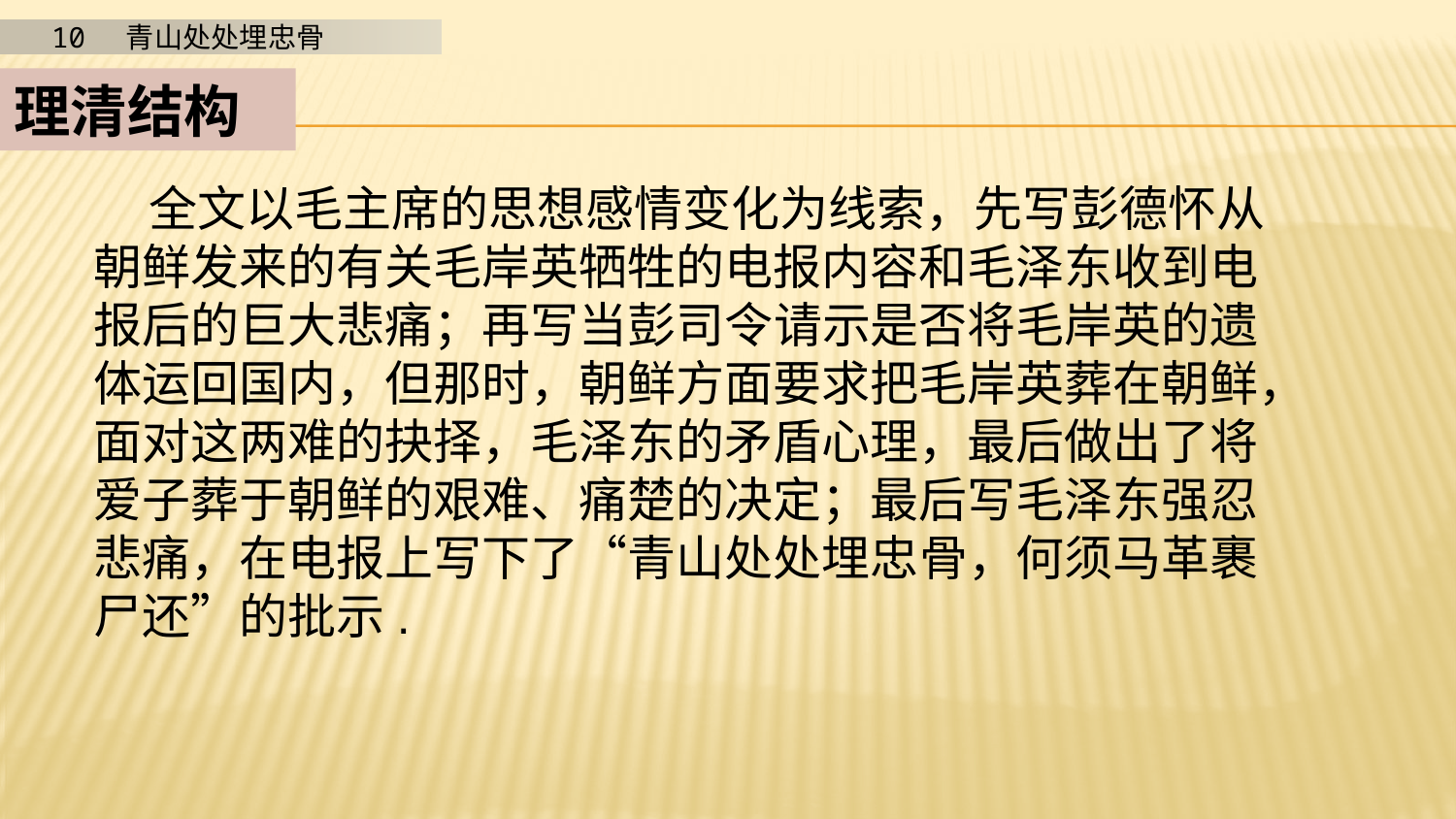

理清结构
    全文以毛主席的思想感情变化为线索，先写彭德怀从朝鲜发来的有关毛岸英牺牲的电报内容和毛泽东收到电报后的巨大悲痛；再写当彭司令请示是否将毛岸英的遗体运回国内，但那时，朝鲜方面要求把毛岸英葬在朝鲜，面对这两难的抉择，毛泽东的矛盾心理，最后做出了将爱子葬于朝鲜的艰难、痛楚的决定；最后写毛泽东强忍悲痛，在电报上写下了“青山处处埋忠骨，何须马革裹尸还”的批示.